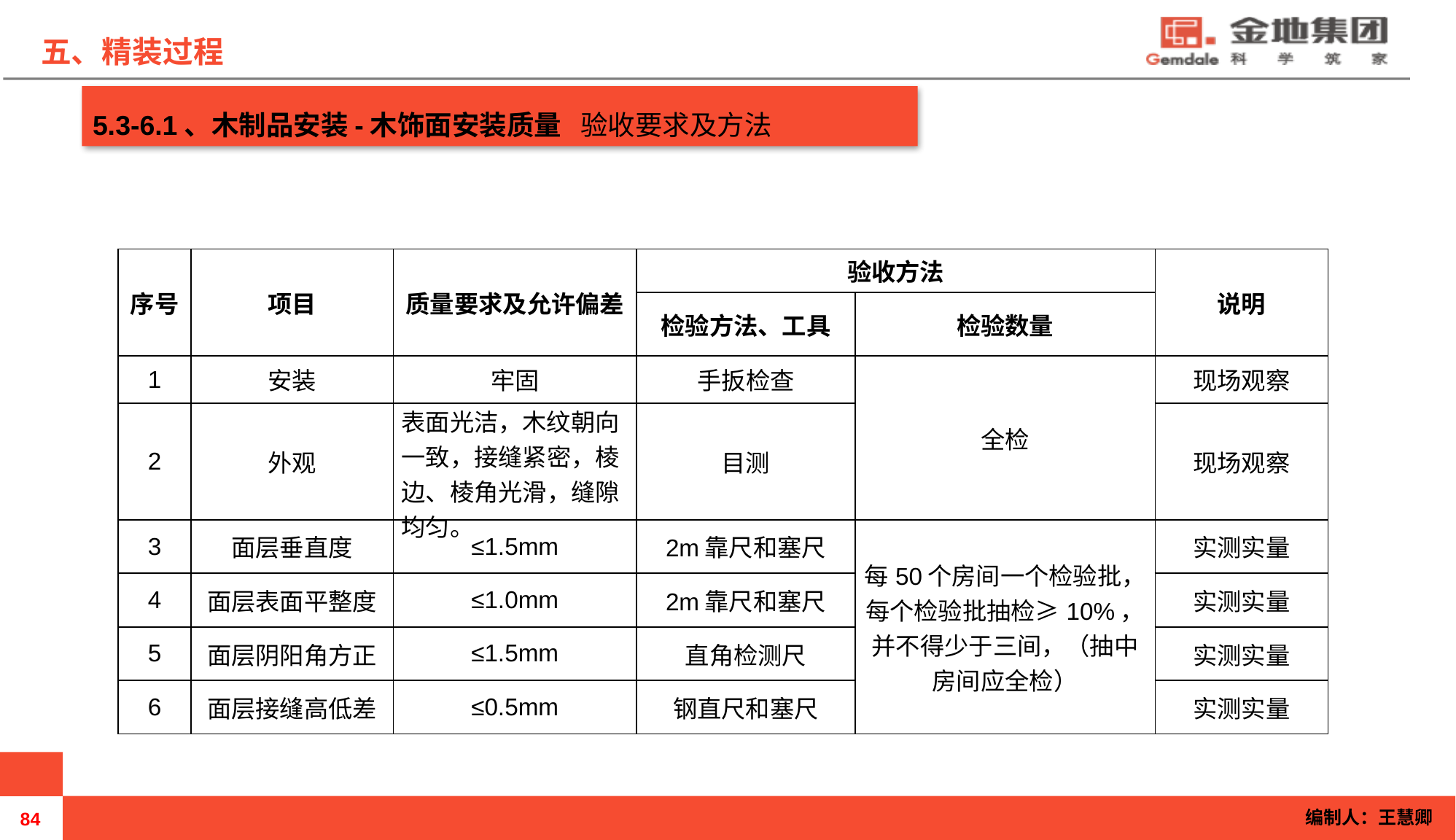

五、精装过程
5.3-6.1、木制品安装-木饰面安装质量   验收要求及方法
| 序号 | 项目 | 质量要求及允许偏差 | 验收方法 |  | 说明 |
| --- | --- | --- | --- | --- | --- |
|  |  |  | 检验方法、工具 | 检验数量 |  |
| 1 | 安装 | 牢固 | 手扳检查 | 全检 | 现场观察 |
| 2 | 外观 | 表面光洁，木纹朝向一致，接缝紧密，棱边、棱角光滑，缝隙均匀。 | 目测 |  | 现场观察 |
| 3 | 面层垂直度 | ≤1.5mm | 2m靠尺和塞尺 | 每50个房间一个检验批，每个检验批抽检≥10%，并不得少于三间，（抽中房间应全检） | 实测实量 |
| 4 | 面层表面平整度 | ≤1.0mm | 2m靠尺和塞尺 |  | 实测实量 |
| 5 | 面层阴阳角方正 | ≤1.5mm | 直角检测尺 |  | 实测实量 |
| 6 | 面层接缝高低差 | ≤0.5mm | 钢直尺和塞尺 |  | 实测实量 |
编制人：王慧卿